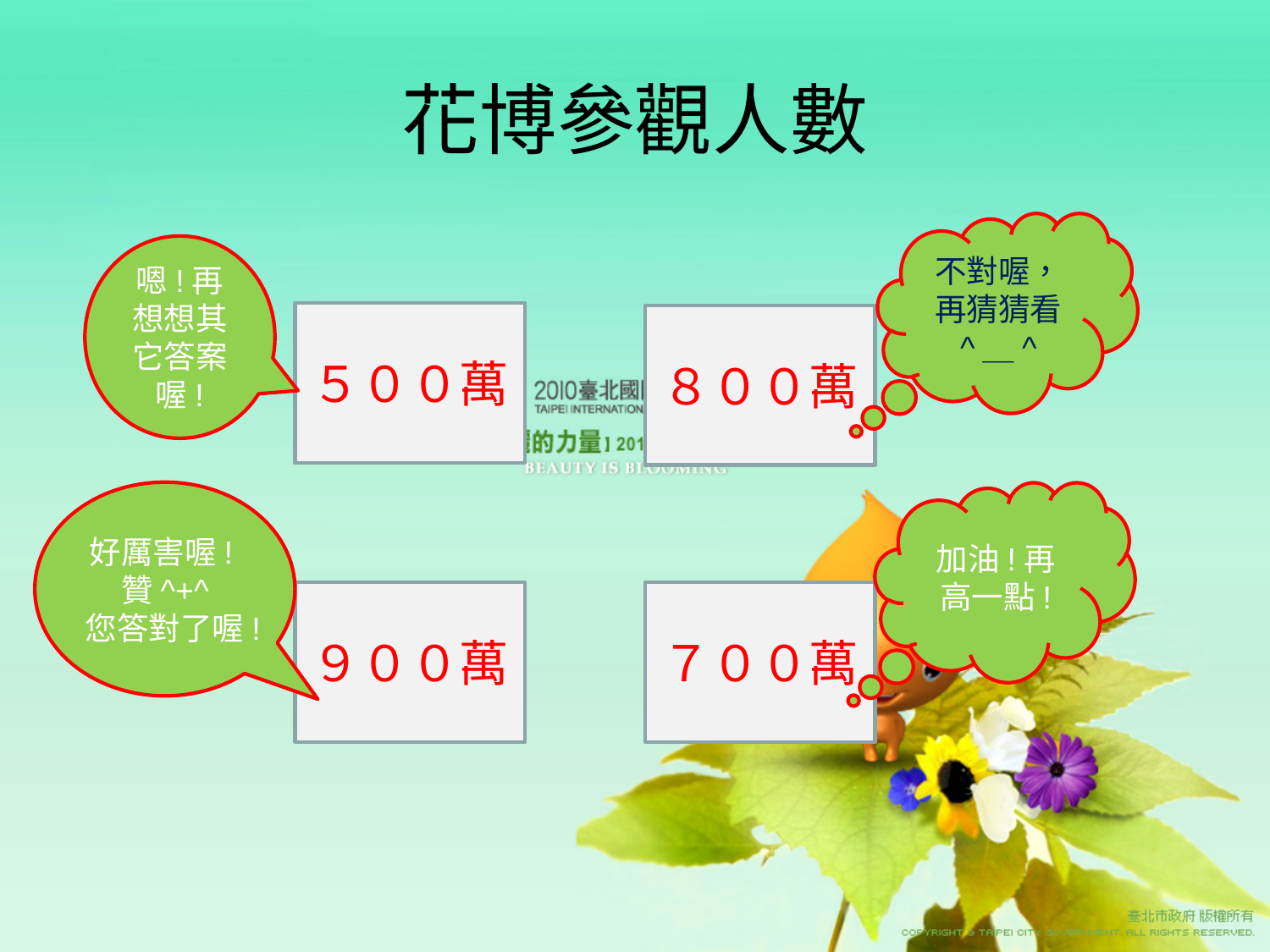

# 花博參觀人數
不對喔，再猜猜看
^＿^
嗯!再想想其它答案喔!
５００萬
８００萬
好厲害喔!贊^+^
您答對了喔!
加油!再高一點!
９００萬
７００萬